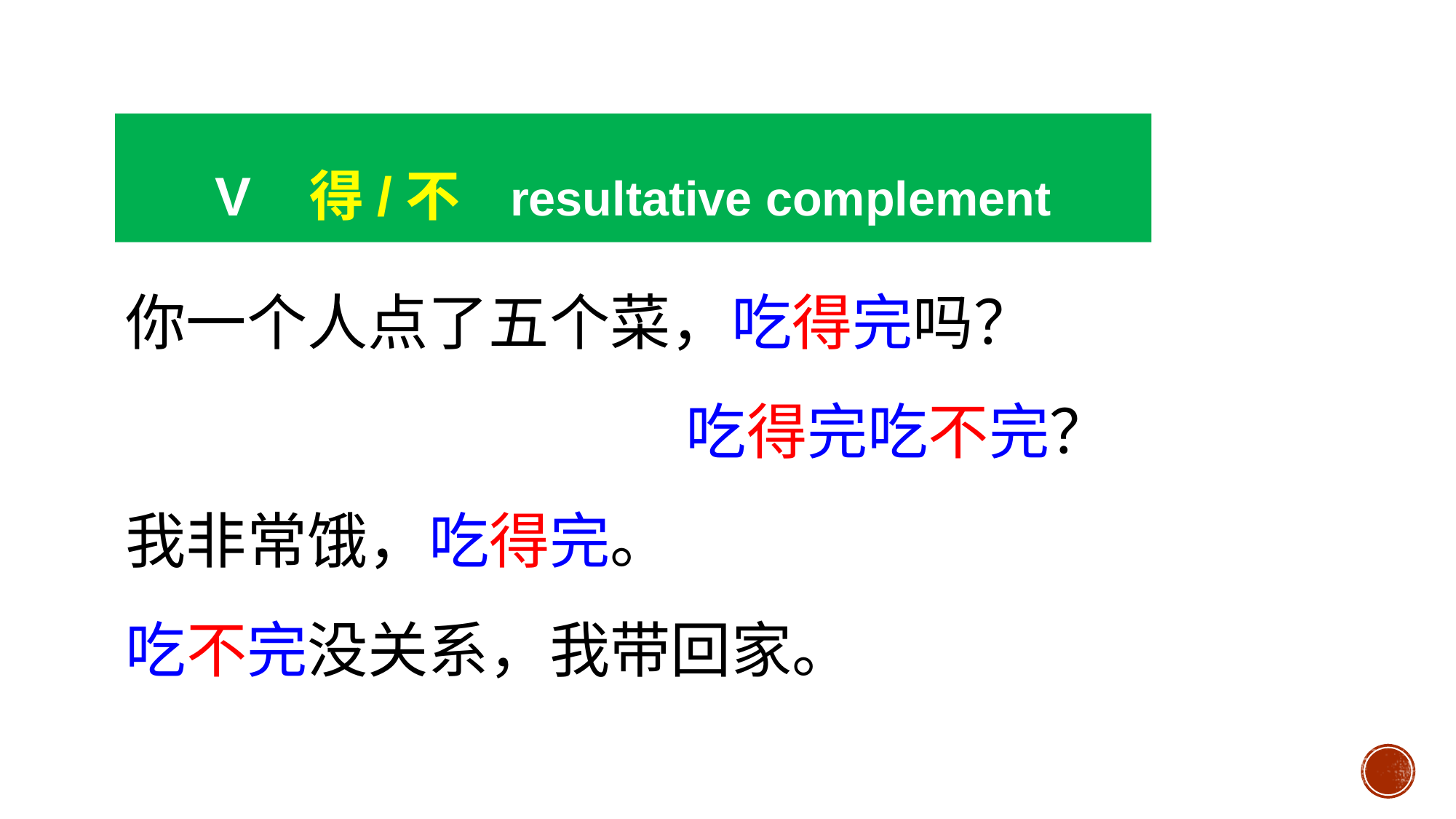

V   得/不   resultative complement
你一个人点了五个菜，吃得完吗？
                                        吃得完吃不完？
我非常饿，吃得完。
吃不完没关系，我带回家。